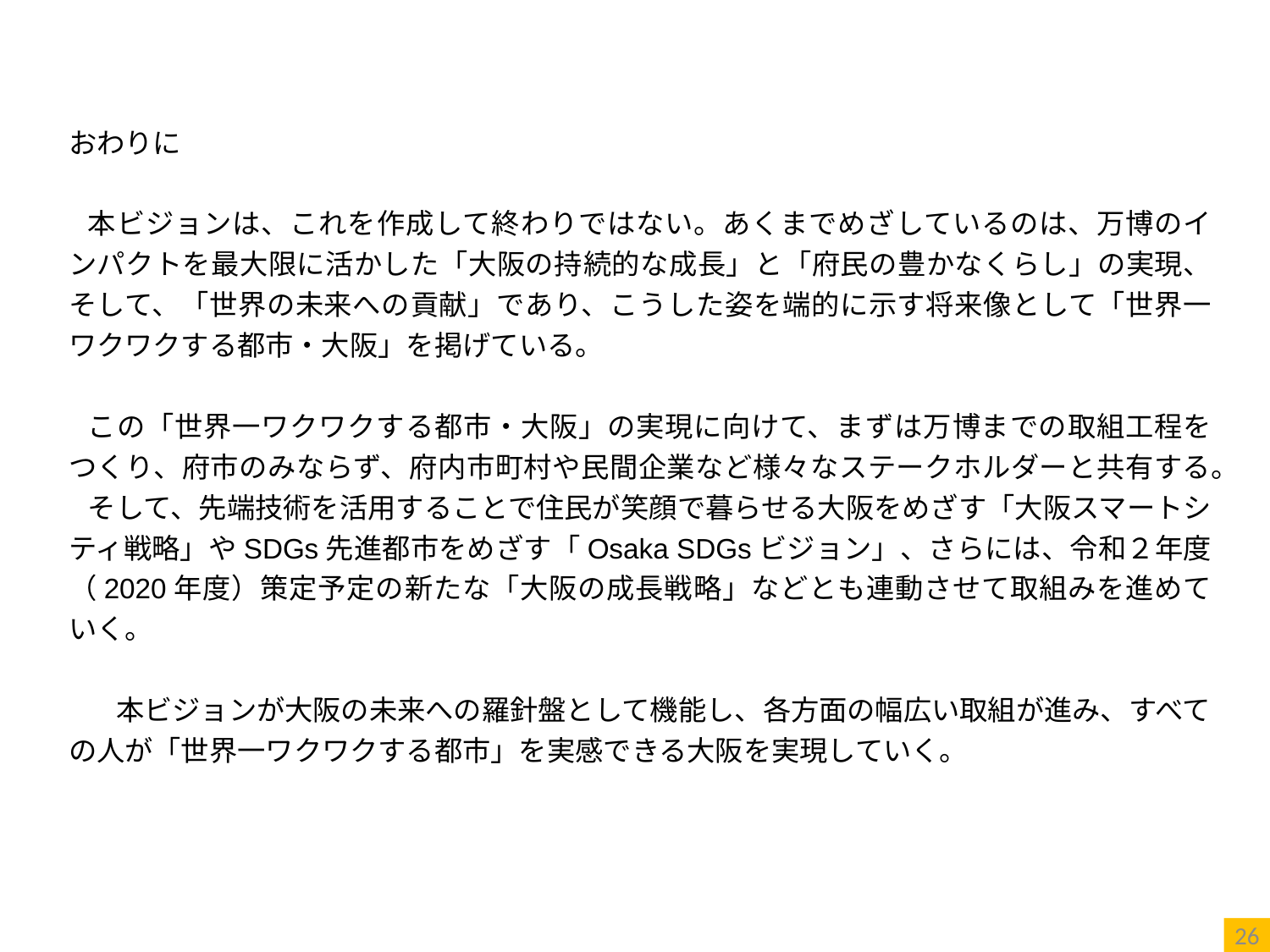

おわりに

本ビジョンは、これを作成して終わりではない。あくまでめざしているのは、万博のインパクトを最大限に活かした「大阪の持続的な成長」と「府民の豊かなくらし」の実現、そして、「世界の未来への貢献」であり、こうした姿を端的に示す将来像として「世界一ワクワクする都市・大阪」を掲げている。

この「世界一ワクワクする都市・大阪」の実現に向けて、まずは万博までの取組工程をつくり、府市のみならず、府内市町村や民間企業など様々なステークホルダーと共有する。
そして、先端技術を活用することで住民が笑顔で暮らせる大阪をめざす「大阪スマートシティ戦略」やSDGs先進都市をめざす「Osaka SDGsビジョン」、さらには、令和２年度（2020年度）策定予定の新たな「大阪の成長戦略」などとも連動させて取組みを進めていく。

　本ビジョンが大阪の未来への羅針盤として機能し、各方面の幅広い取組が進み、すべての人が「世界一ワクワクする都市」を実感できる大阪を実現していく。
26